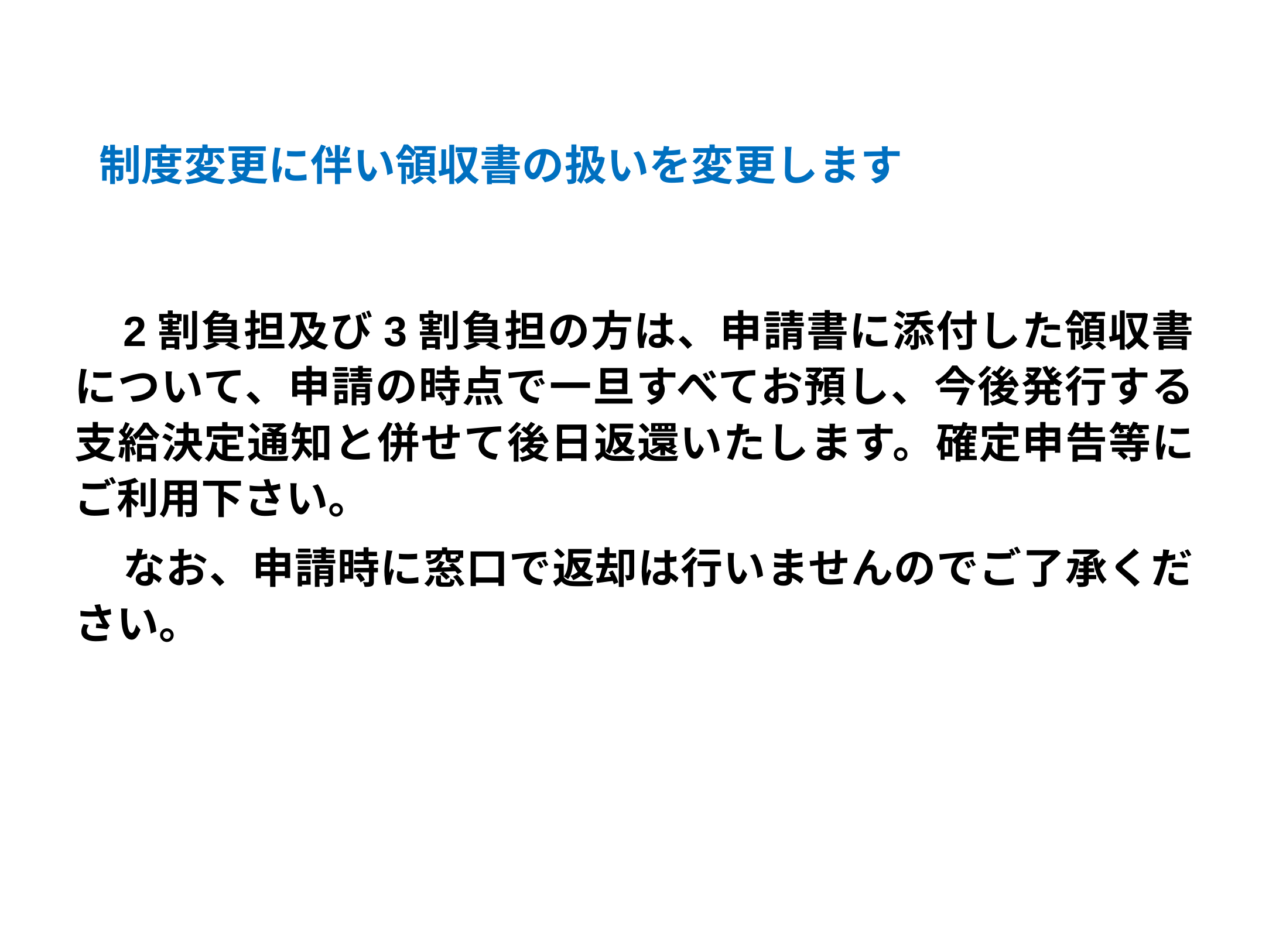

制度変更に伴い領収書の扱いを変更します
2割負担及び3割負担の方は、申請書に添付した領収書について、申請の時点で一旦すべてお預し、今後発行する支給決定通知と併せて後日返還いたします。確定申告等にご利用下さい。
なお、申請時に窓口で返却は行いませんのでご了承ください。
〈これから〉
10月		医療機関に受診
11月1日～11月末日までに役場へ申請
12月末		高額療養費計算
1月初日		高額　結果配信
1月15日	高額療養費支給
2月15頃までに支給額計算
2月25日	指定口座へ支給